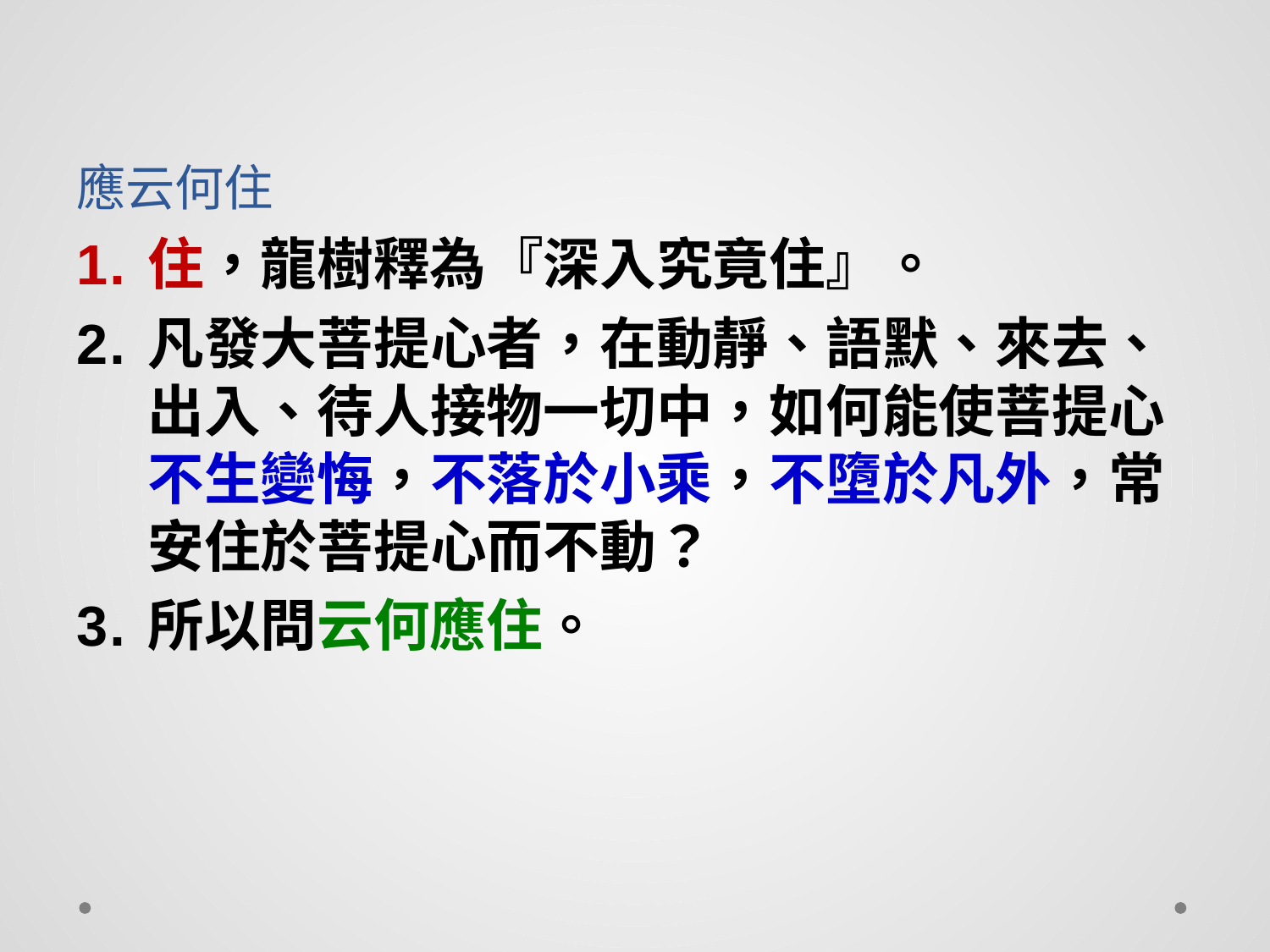

# 應云何住
住，龍樹釋為『深入究竟住』。
凡發大菩提心者，在動靜、語默、來去、出入、待人接物一切中，如何能使菩提心不生變悔，不落於小乘，不墮於凡外，常安住於菩提心而不動？
所以問云何應住。